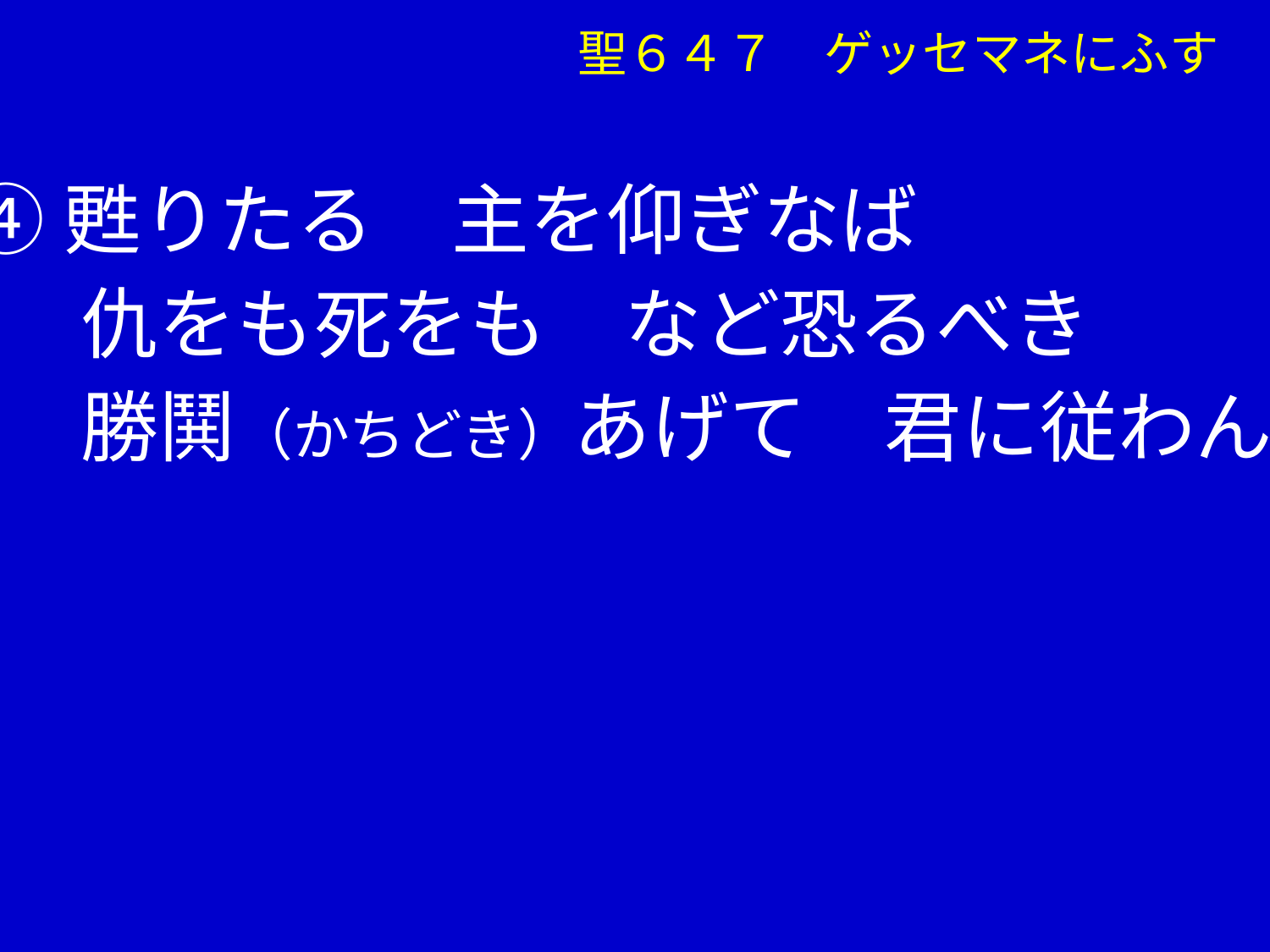

聖６４７　ゲッセマネにふす
④甦りたる　主を仰ぎなば
 　仇をも死をも　など恐るべき
 　勝鬨（かちどき）あげて　君に従わん